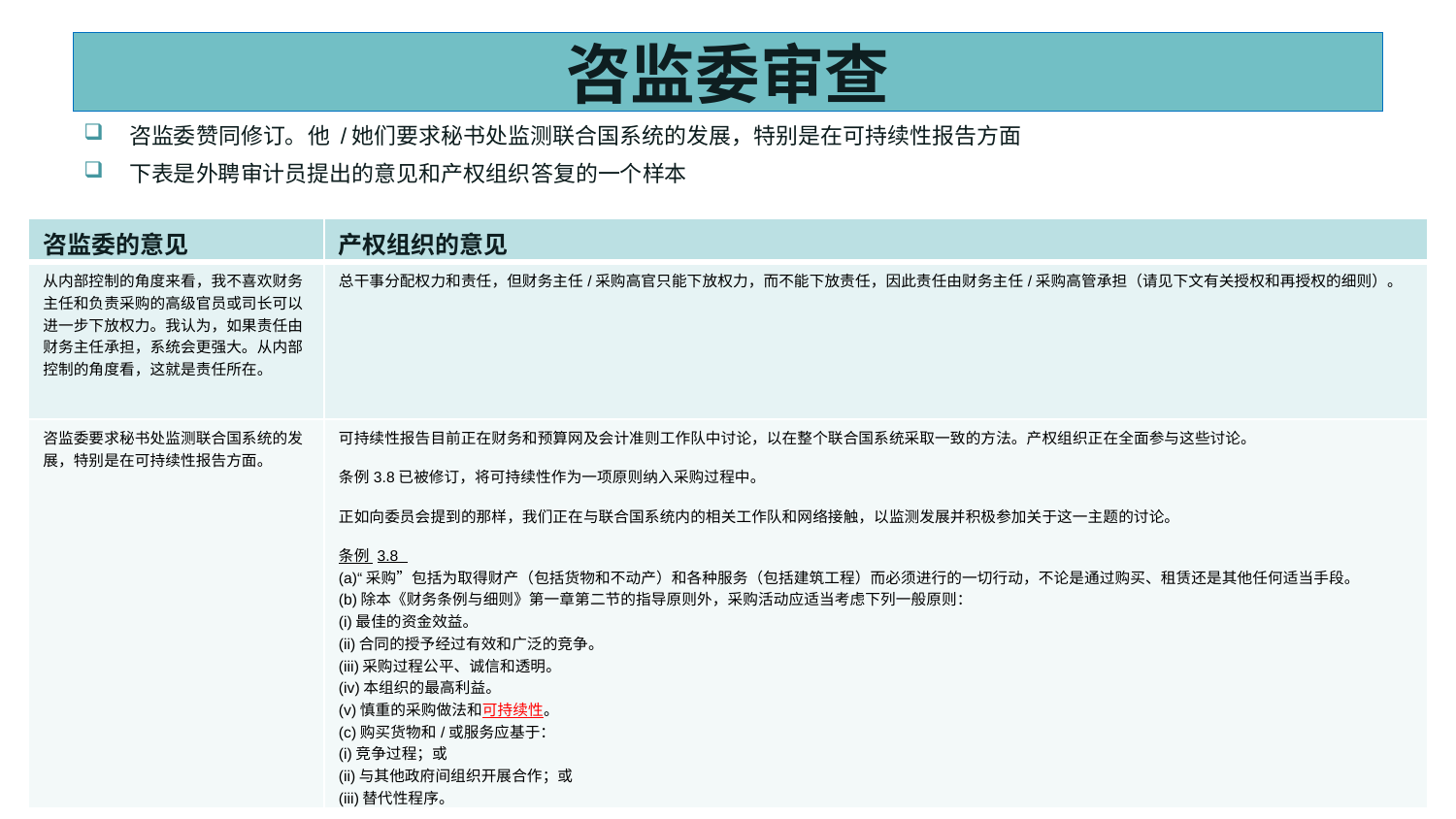

# 咨监委审查
咨监委赞同修订。他 /她们要求秘书处监测联合国系统的发展，特别是在可持续性报告方面
下表是外聘审计员提出的意见和产权组织答复的一个样本

| 咨监委的意见 | 产权组织的意见 |
| --- | --- |
| 从内部控制的角度来看，我不喜欢财务主任和负责采购的高级官员或司长可以进一步下放权力。我认为，如果责任由财务主任承担，系统会更强大。从内部控制的角度看，这就是责任所在。 | 总干事分配权力和责任，但财务主任/采购高官只能下放权力，而不能下放责任，因此责任由财务主任/采购高管承担（请见下文有关授权和再授权的细则）。 |
| 咨监委要求秘书处监测联合国系统的发展，特别是在可持续性报告方面。 | 可持续性报告目前正在财务和预算网及会计准则工作队中讨论，以在整个联合国系统采取一致的方法。产权组织正在全面参与这些讨论。 条例3.8已被修订，将可持续性作为一项原则纳入采购过程中。 正如向委员会提到的那样，我们正在与联合国系统内的相关工作队和网络接触，以监测发展并积极参加关于这一主题的讨论。 条例 3.8 (a)“采购”包括为取得财产（包括货物和不动产）和各种服务（包括建筑工程）而必须进行的一切行动，不论是通过购买、租赁还是其他任何适当手段。 (b)除本《财务条例与细则》第一章第二节的指导原则外，采购活动应适当考虑下列一般原则： (i)最佳的资金效益。 (ii)合同的授予经过有效和广泛的竞争。 (iii)采购过程公平、诚信和透明。 (iv)本组织的最高利益。 (v)慎重的采购做法和可持续性。 (c)购买货物和/或服务应基于： (i)竞争过程；或 (ii)与其他政府间组织开展合作；或 (iii)替代性程序。 |